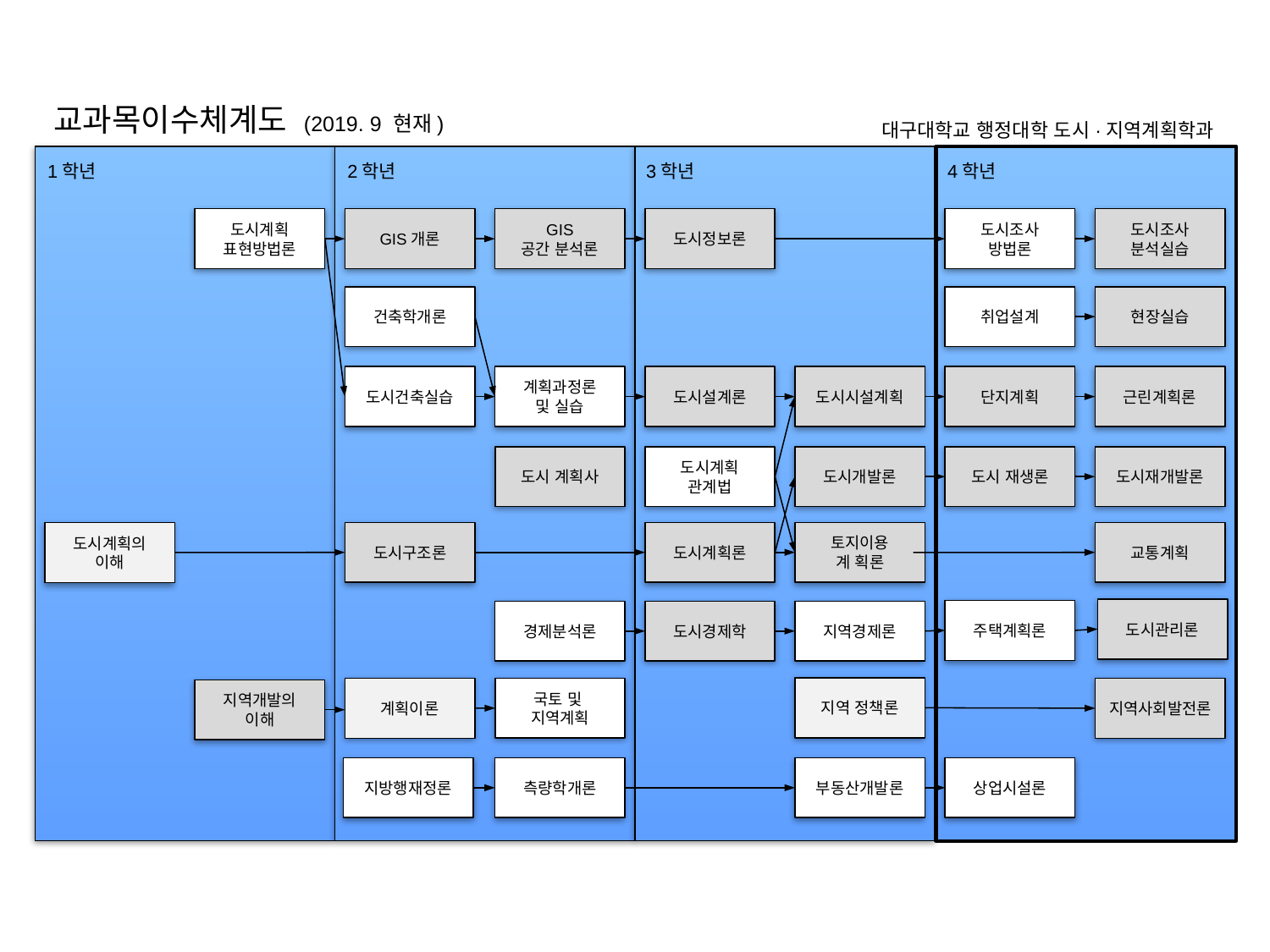

교과목이수체계도 (2019. 9 현재)
대구대학교 행정대학 도시·지역계획학과

1학년
2학년
3학년
4학년
도시계획
표현방법론
GIS개론
GIS
공간 분석론
도시정보론
도시조사
방법론
도시조사
분석실습
건축학개론
취업설계
현장실습
도시건축실습
계획과정론
및 실습
도시설계론
도시시설계획
단지계획
근린계획론
도시 계획사
도시계획
관계법
도시개발론
도시 재생론
도시재개발론
도시계획의
이해
교통계획
도시구조론
도시계획론
토지이용
계 획론
도시관리론
주택계획론
경제분석론
도시경제학
지역경제론
지역 정책론
국토 및
지역계획
계획이론
지역사회발전론
지역개발의
이해
지방행재정론
측량학개론
부동산개발론
상업시설론